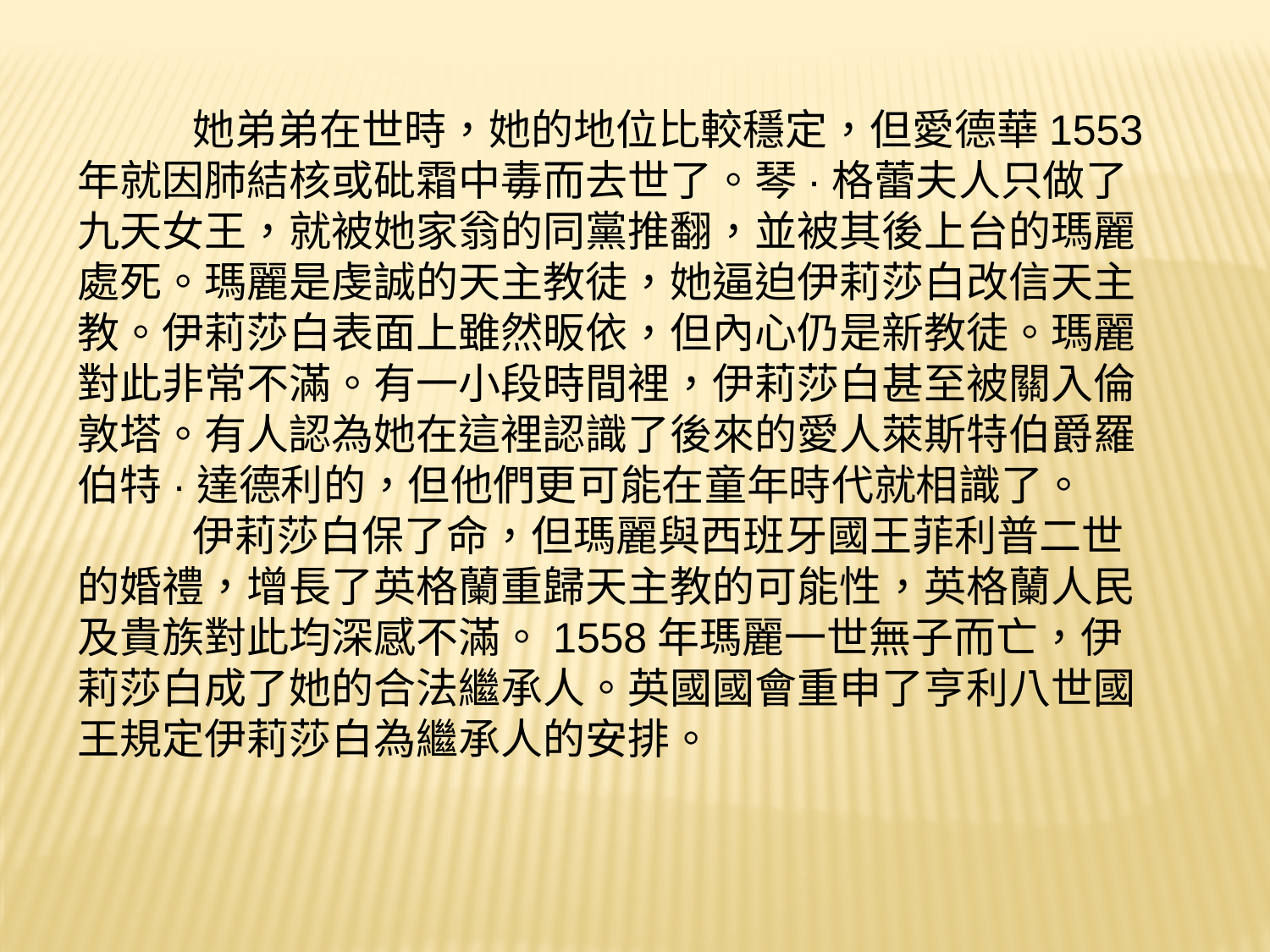

她弟弟在世時，她的地位比較穩定，但愛德華1553年就因肺結核或砒霜中毒而去世了。琴·格蕾夫人只做了九天女王，就被她家翁的同黨推翻，並被其後上台的瑪麗處死。瑪麗是虔誠的天主教徒，她逼迫伊莉莎白改信天主教。伊莉莎白表面上雖然昄依，但內心仍是新教徒。瑪麗對此非常不滿。有一小段時間裡，伊莉莎白甚至被關入倫敦塔。有人認為她在這裡認識了後來的愛人萊斯特伯爵羅伯特·達德利的，但他們更可能在童年時代就相識了。
           伊莉莎白保了命，但瑪麗與西班牙國王菲利普二世的婚禮，增長了英格蘭重歸天主教的可能性，英格蘭人民及貴族對此均深感不滿。1558年瑪麗一世無子而亡，伊莉莎白成了她的合法繼承人。英國國會重申了亨利八世國王規定伊莉莎白為繼承人的安排。